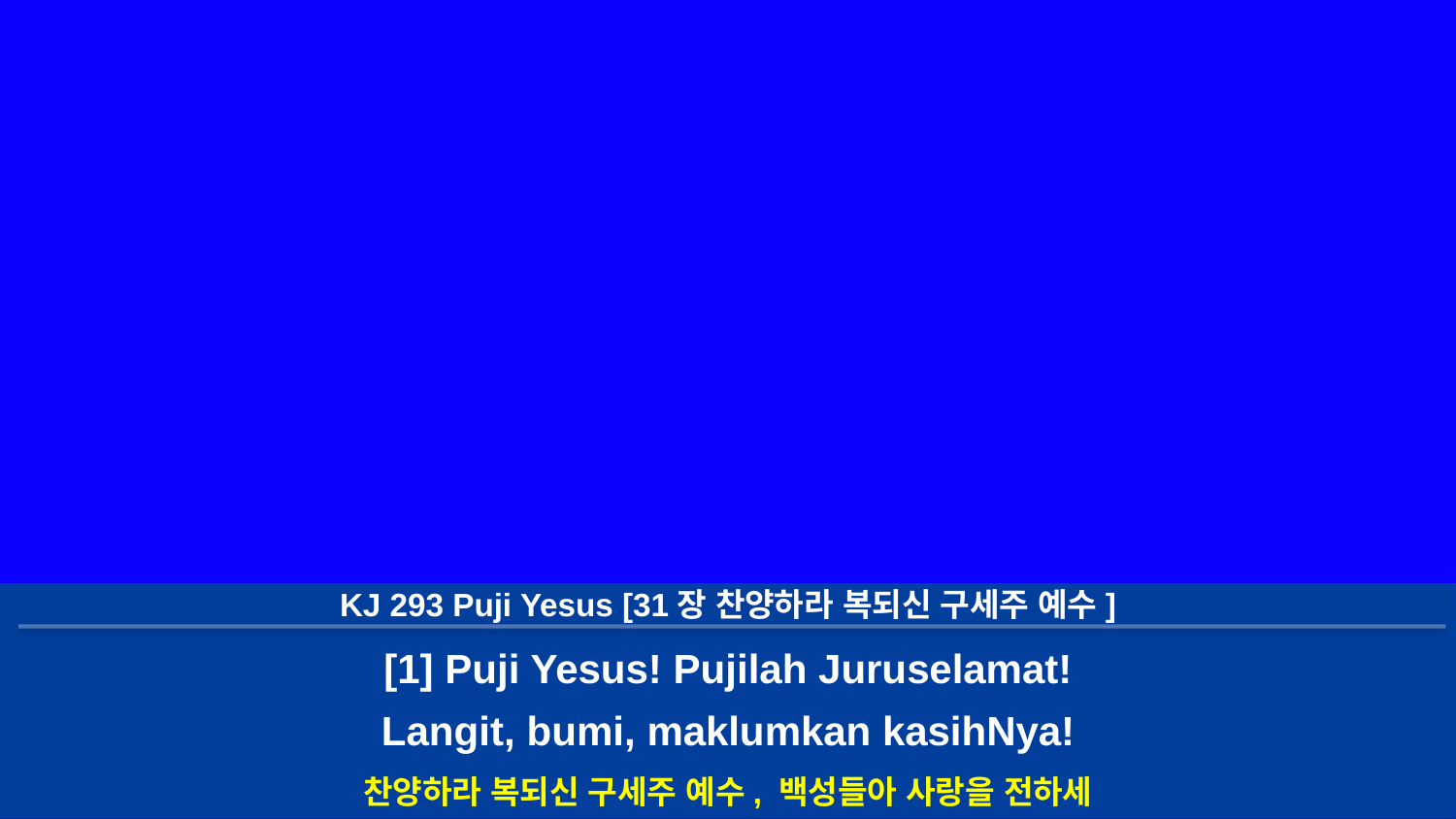

KJ 293 Puji Yesus [31장 찬양하라 복되신 구세주 예수]
[1] Puji Yesus! Pujilah Juruselamat!
Langit, bumi, maklumkan kasihNya!
찬양하라 복되신 구세주 예수, 백성들아 사랑을 전하세